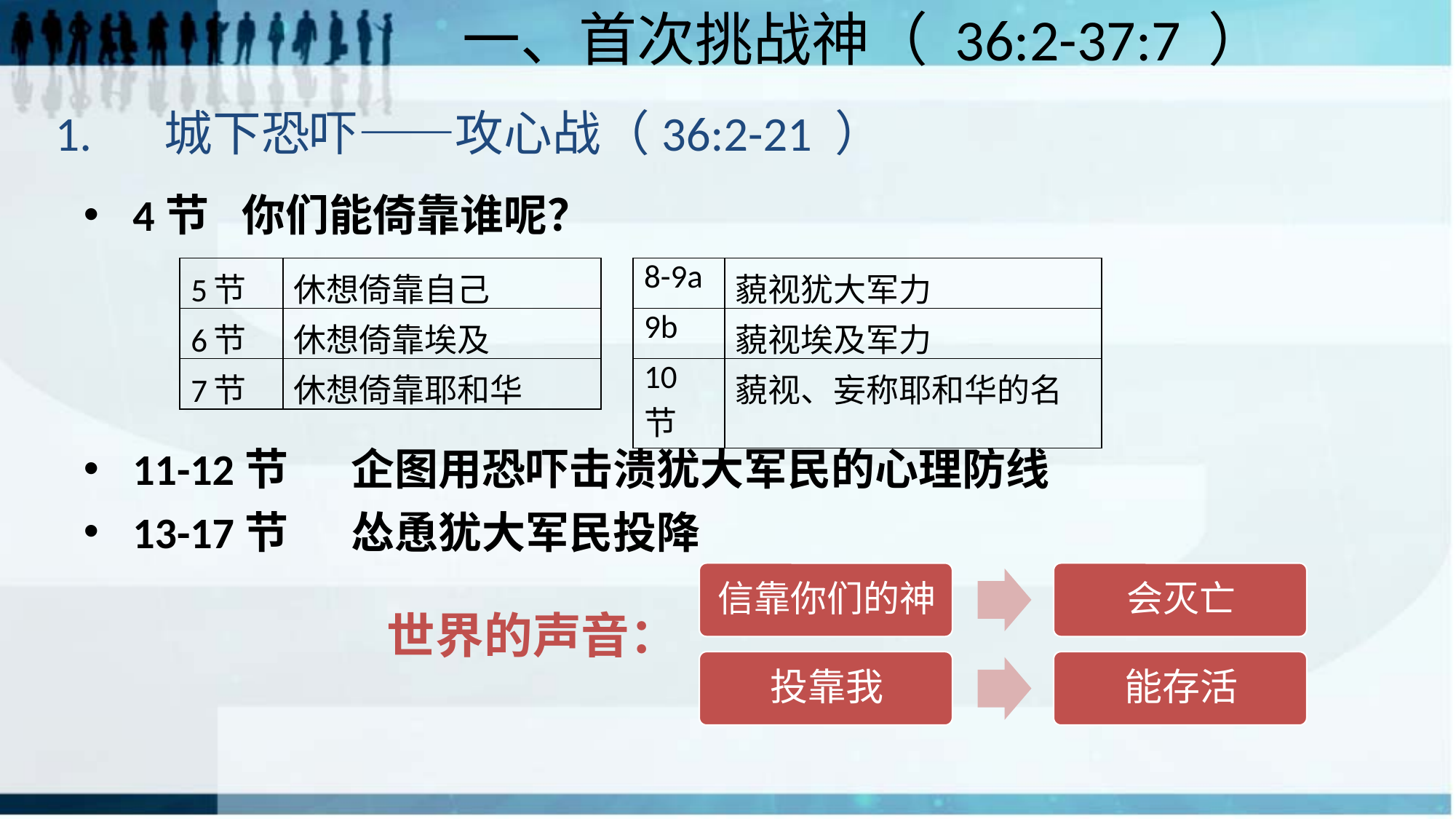

一、首次挑战神（ 36:2-37:7 ）
# 1.	城下恐吓——攻心战（36:2-21 ）
4节	你们能倚靠谁呢？

11-12节	企图用恐吓击溃犹大军民的心理防线
13-17节	怂恿犹大军民投降
| 5节 | 休想倚靠自己 |
| --- | --- |
| 6节 | 休想倚靠埃及 |
| 7节 | 休想倚靠耶和华 |
| 8-9a | 藐视犹大军力 |
| --- | --- |
| 9b | 藐视埃及军力 |
| 10节 | 藐视、妄称耶和华的名 |
信靠你们的神

会灭亡
世界的声音：
投靠我

能存活